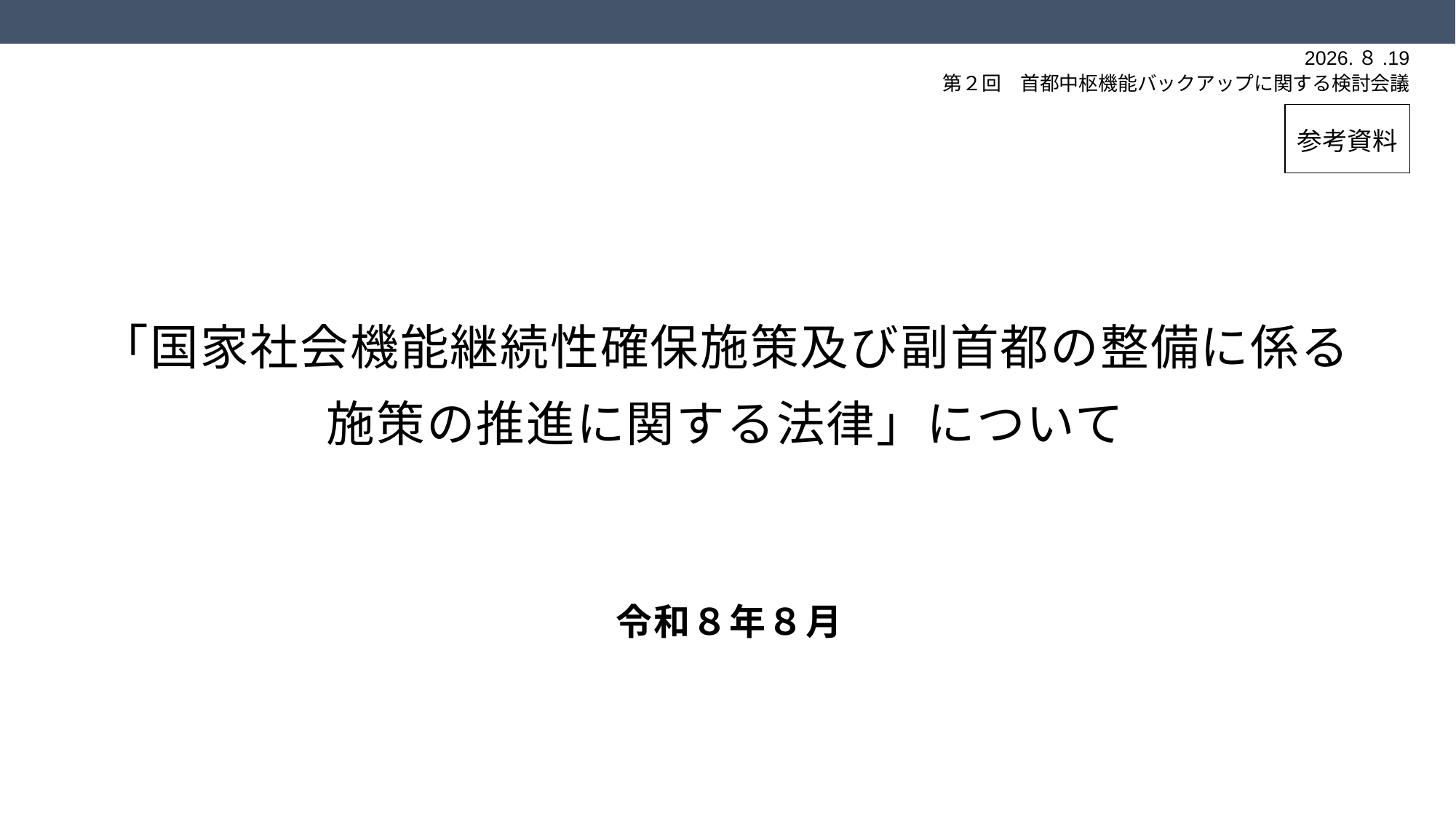

2026.８.19
第２回　首都中枢機能バックアップに関する検討会議

参考資料
「国家社会機能継続性確保施策及び副首都の整備に係る
施策の推進に関する法律」について
令和８年８月